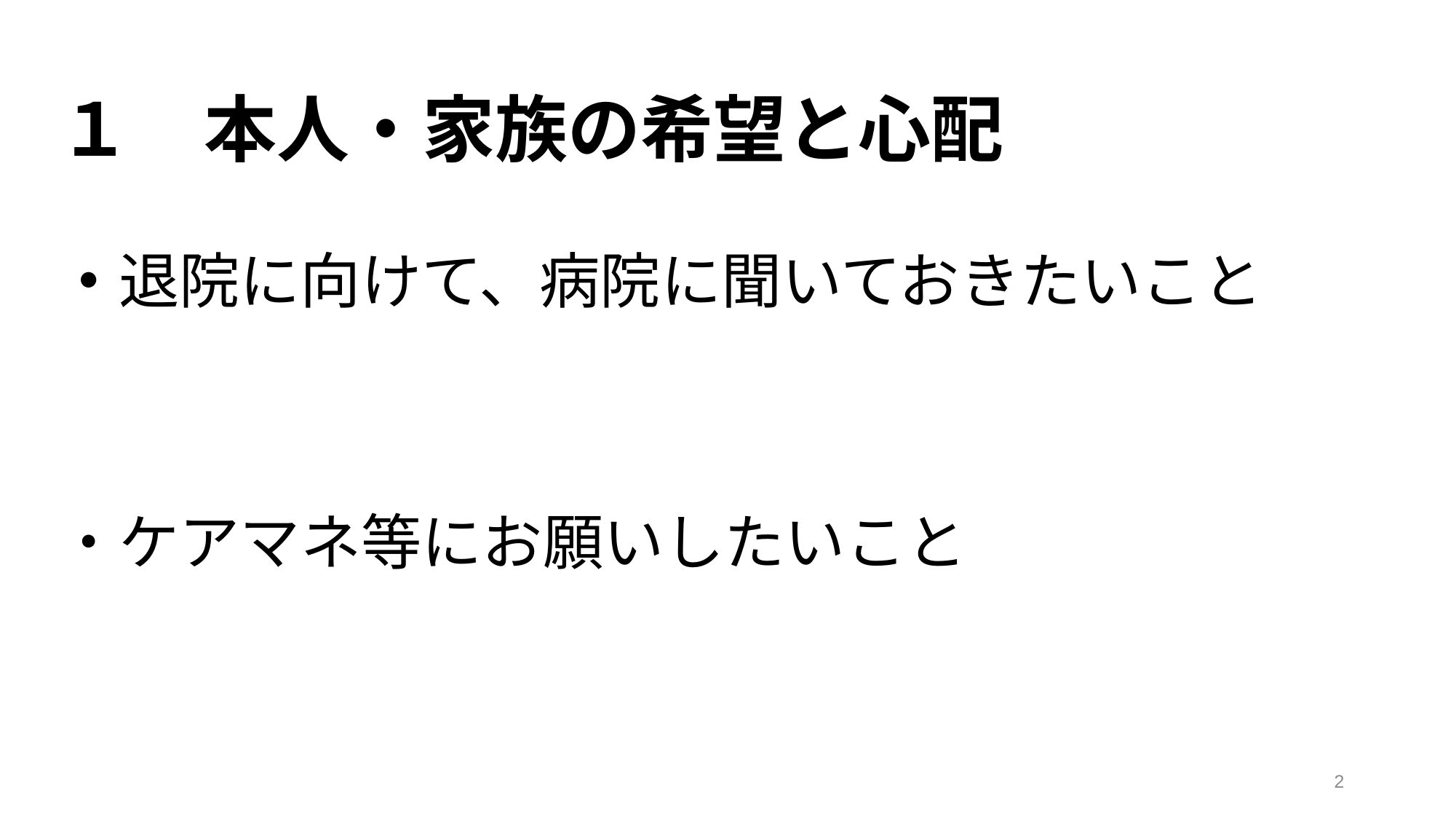

# １　本人・家族の希望と心配 ・退院に向けて、病院に聞いておきたいこと ・ケアマネ等にお願いしたいこと
2